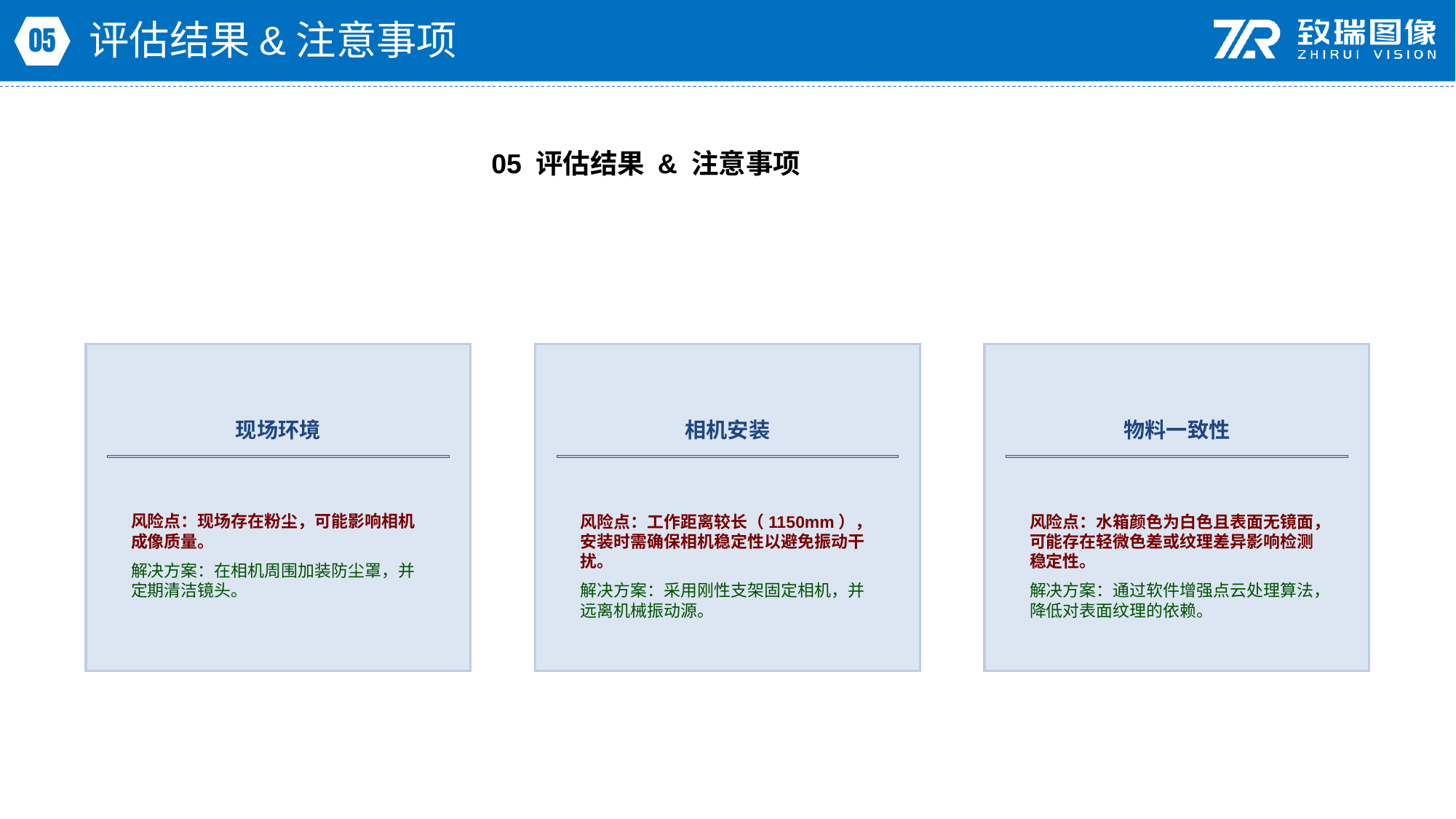

评估结果&注意事项
05

05 评估结果 & 注意事项

现场环境

相机安装

物料一致性

风险点：现场存在粉尘，可能影响相机成像质量。
解决方案：在相机周围加装防尘罩，并定期清洁镜头。

风险点：工作距离较长（1150mm），安装时需确保相机稳定性以避免振动干扰。
解决方案：采用刚性支架固定相机，并远离机械振动源。

风险点：水箱颜色为白色且表面无镜面，可能存在轻微色差或纹理差异影响检测稳定性。
解决方案：通过软件增强点云处理算法，降低对表面纹理的依赖。